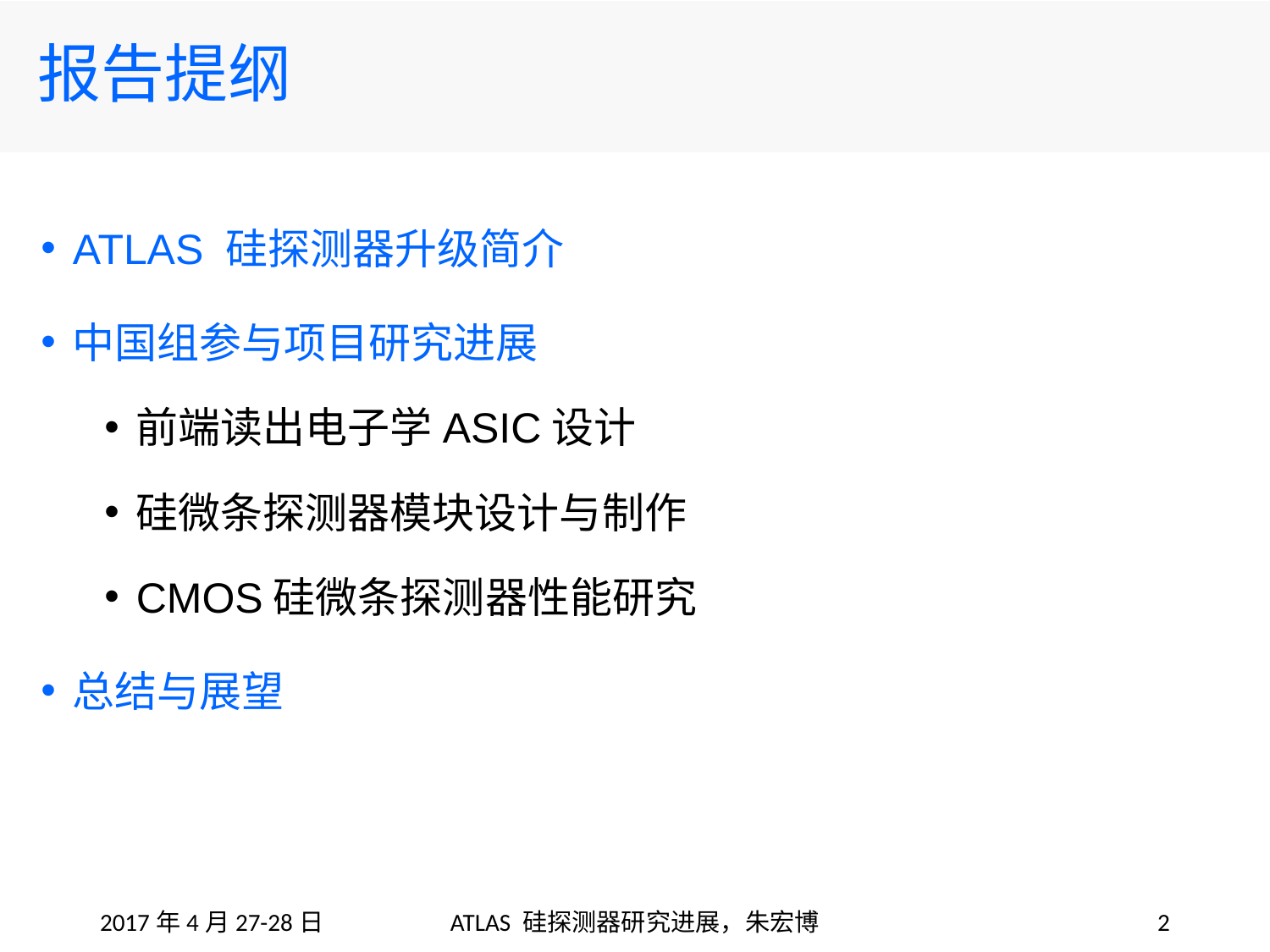

# 报告提纲
ATLAS 硅探测器升级简介
中国组参与项目研究进展
前端读出电子学ASIC设计
硅微条探测器模块设计与制作
CMOS硅微条探测器性能研究
总结与展望

2017年4月27-28日
ATLAS 硅探测器研究进展，朱宏博
2